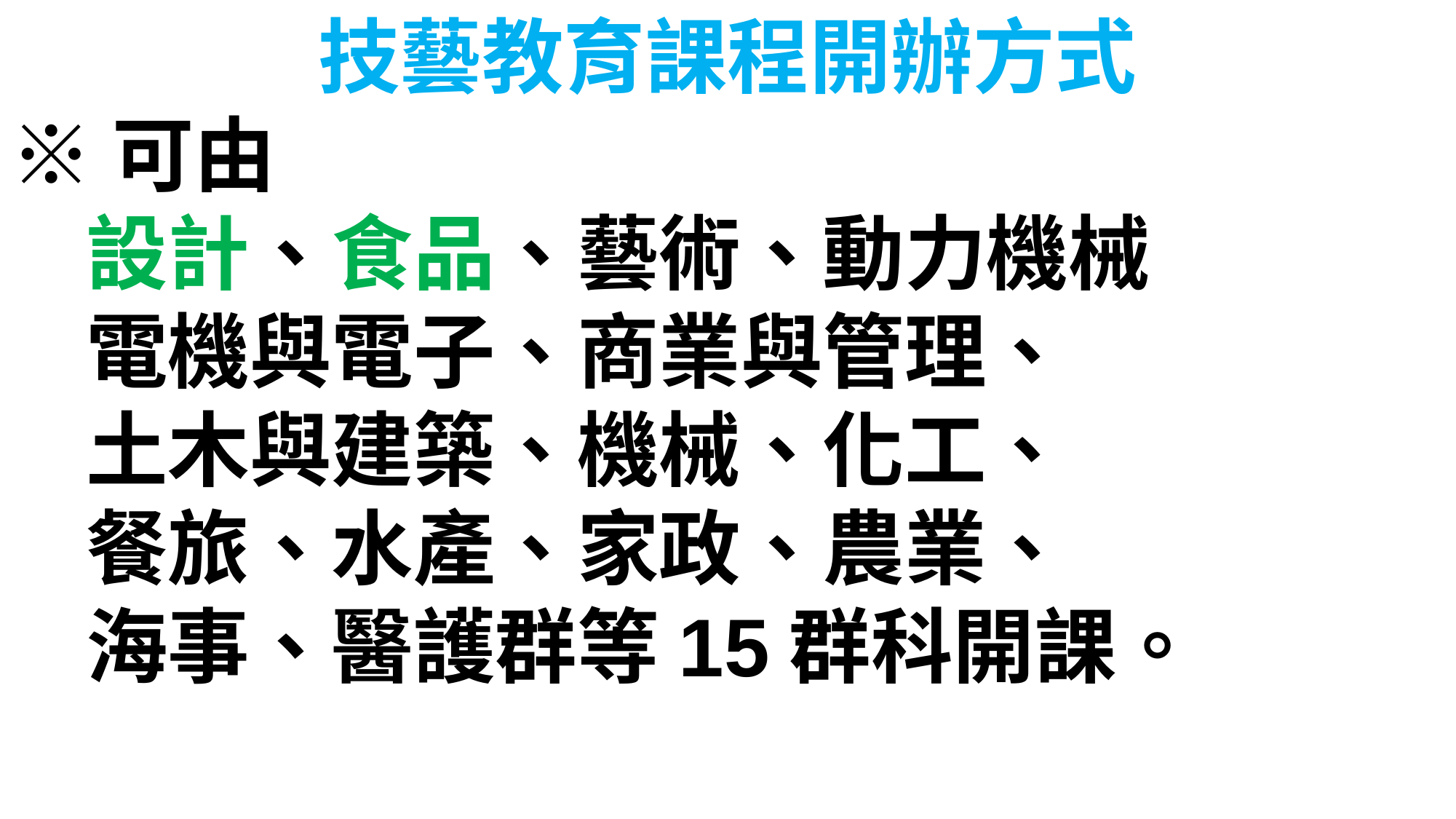

技藝教育課程開辦方式
※可由
   設計、食品、藝術、動力機械
   電機與電子、商業與管理、
   土木與建築、機械、化工、
   餐旅、水產、家政、農業、
   海事、醫護群等15群科開課。